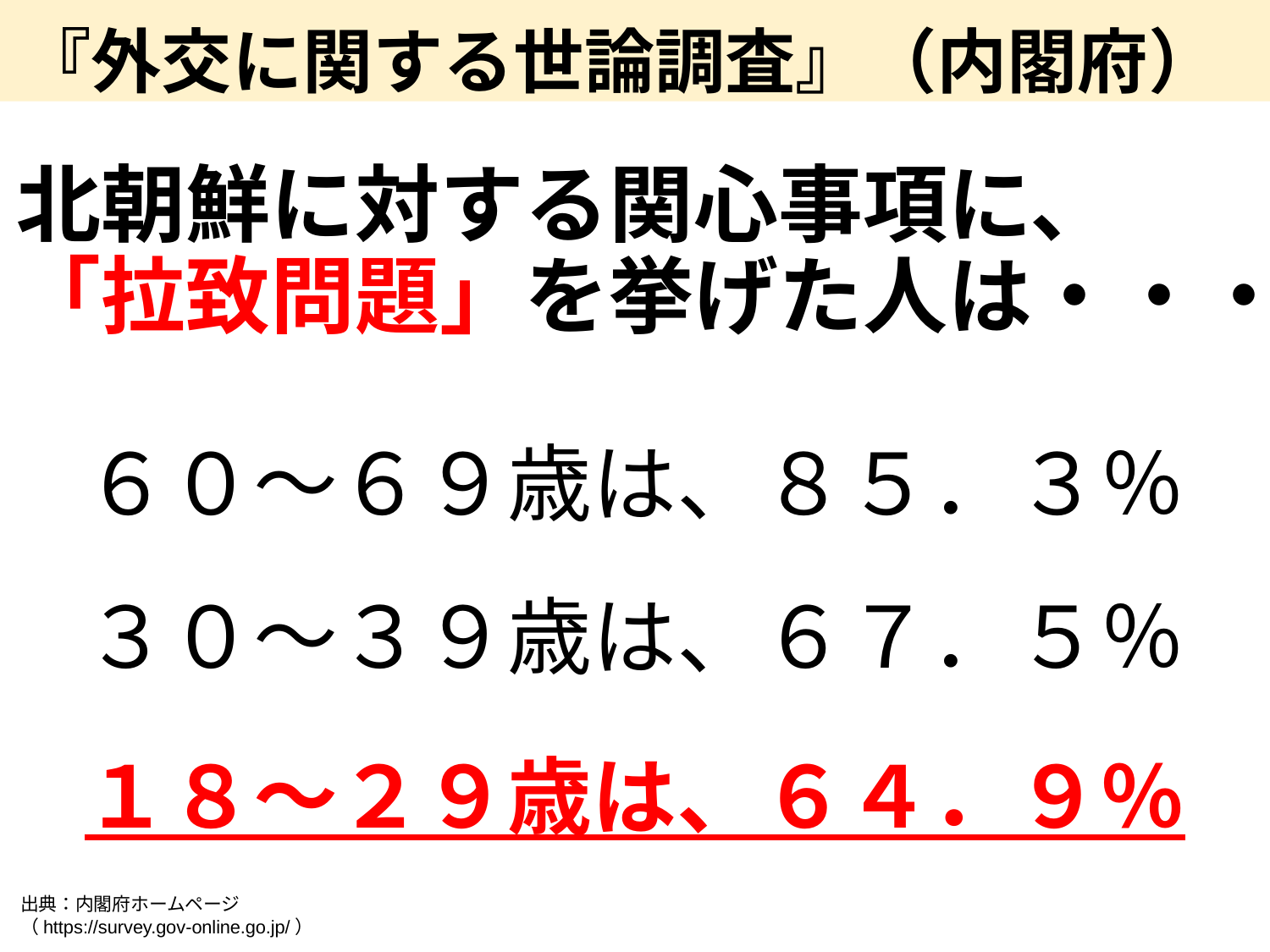

『外交に関する世論調査』（内閣府）
北朝鮮に対する関心事項に、
「拉致問題」を挙げた人は・・・
６０～６９歳は、８５．３％
３０～３９歳は、６７．５％
１８～２９歳は、６４．９％
出典：内閣府ホームページ
（https://survey.gov-online.go.jp/）